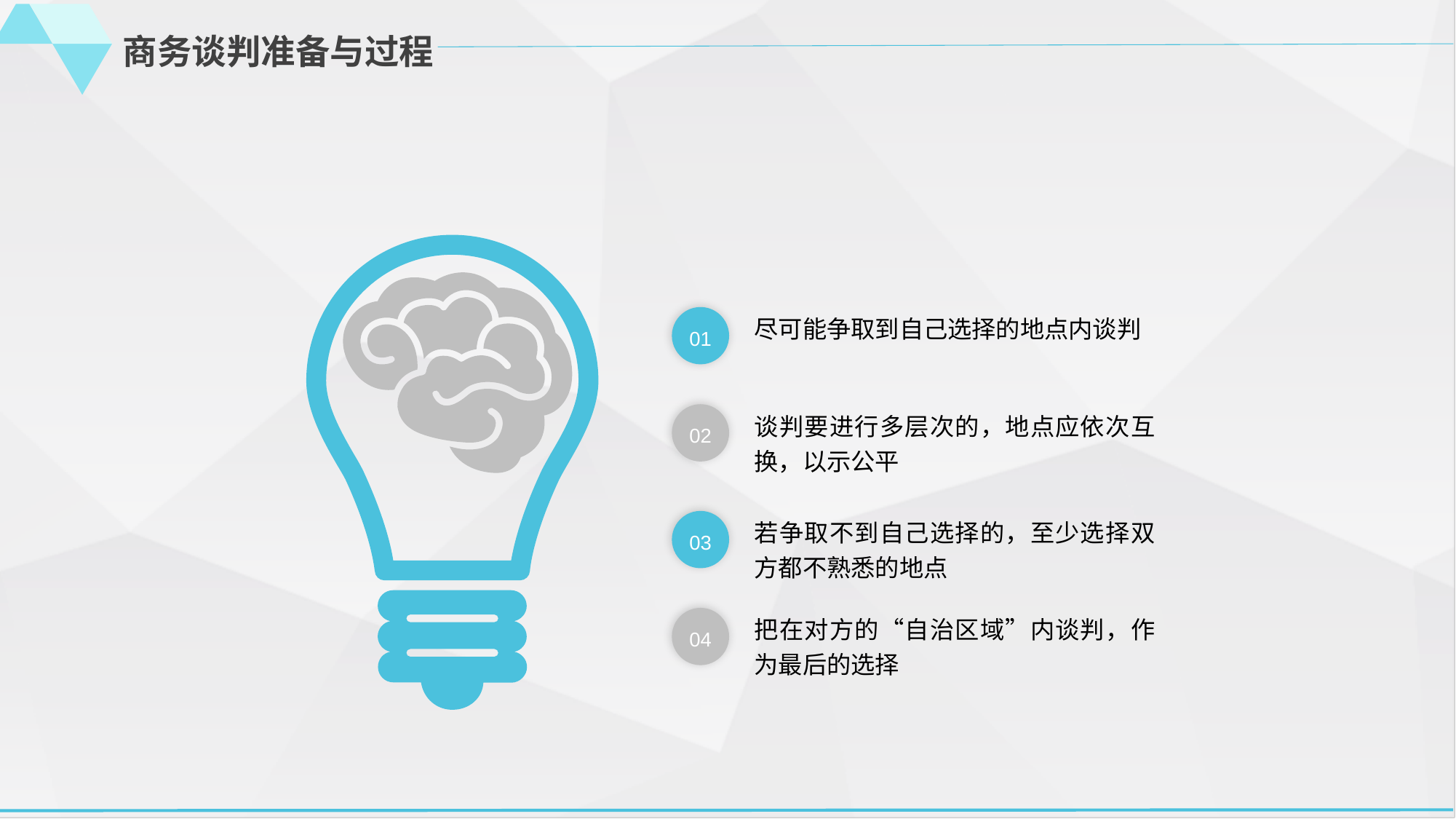

商务谈判准备与过程

01
尽可能争取到自己选择的地点内谈判
02
谈判要进行多层次的，地点应依次互换，以示公平
03
若争取不到自己选择的，至少选择双方都不熟悉的地点

04
把在对方的“自治区域”内谈判，作为最后的选择